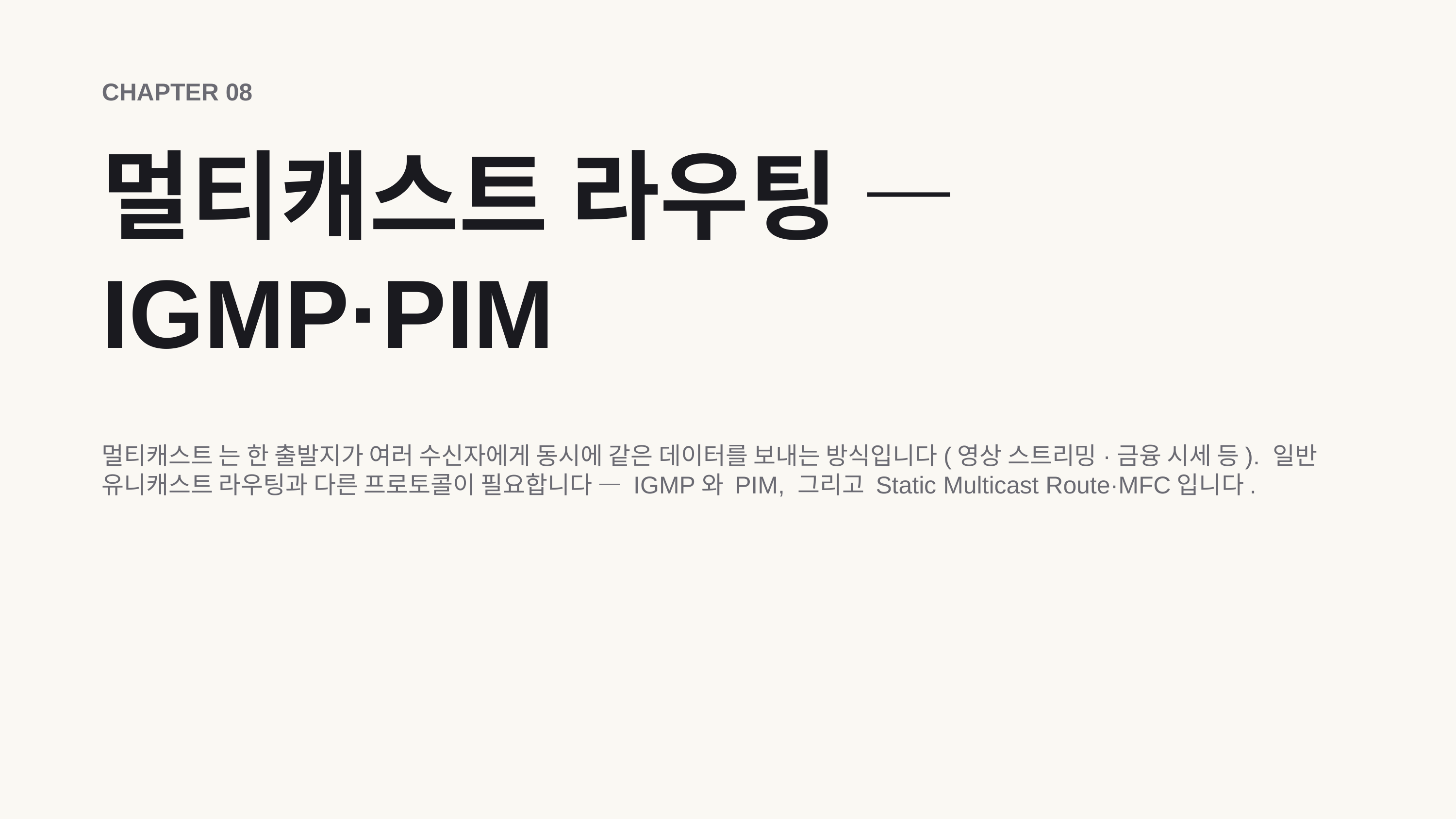

CHAPTER 08
멀티캐스트 라우팅 — IGMP·PIM
멀티캐스트 는 한 출발지가 여러 수신자에게 동시에 같은 데이터를 보내는 방식입니다(영상 스트리밍·금융 시세 등). 일반 유니캐스트 라우팅과 다른 프로토콜이 필요합니다 — IGMP와 PIM, 그리고 Static Multicast Route·MFC입니다.